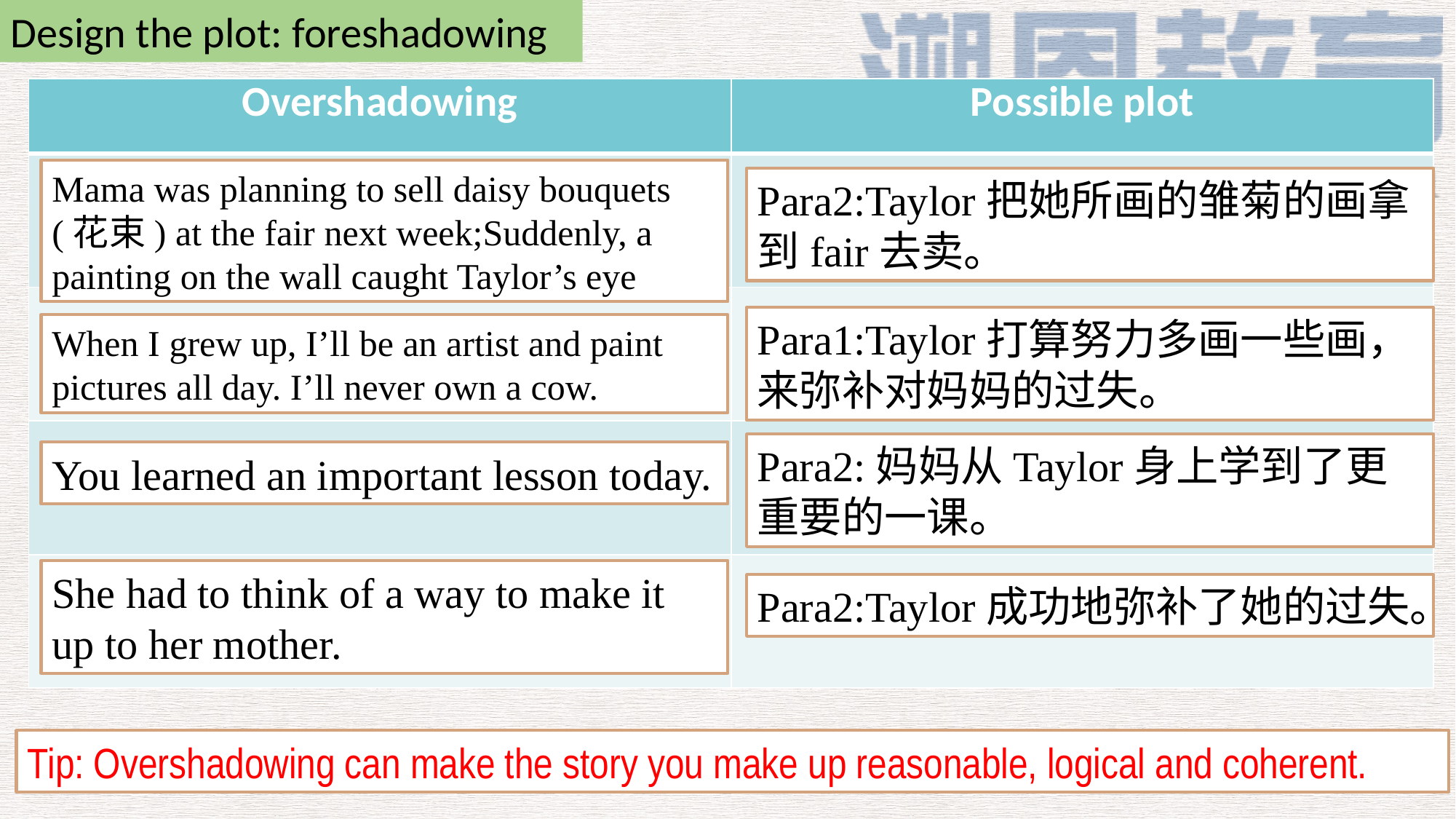

Design the plot: foreshadowing
| Overshadowing | Possible plot |
| --- | --- |
|  |  |
|  |  |
|  |  |
|  |  |
Mama was planning to sell daisy bouquets (花束) at the fair next week;Suddenly, a painting on the wall caught Taylor’s eye
Para2:Taylor把她所画的雏菊的画拿到fair去卖。
Para1:Taylor打算努力多画一些画，来弥补对妈妈的过失。
When I grew up, I’ll be an artist and paint pictures all day. I’ll never own a cow.
Para2:妈妈从Taylor身上学到了更重要的一课。
You learned an important lesson today.
She had to think of a way to make it up to her mother.
Para2:Taylor成功地弥补了她的过失。
Tip: Overshadowing can make the story you make up reasonable, logical and coherent.